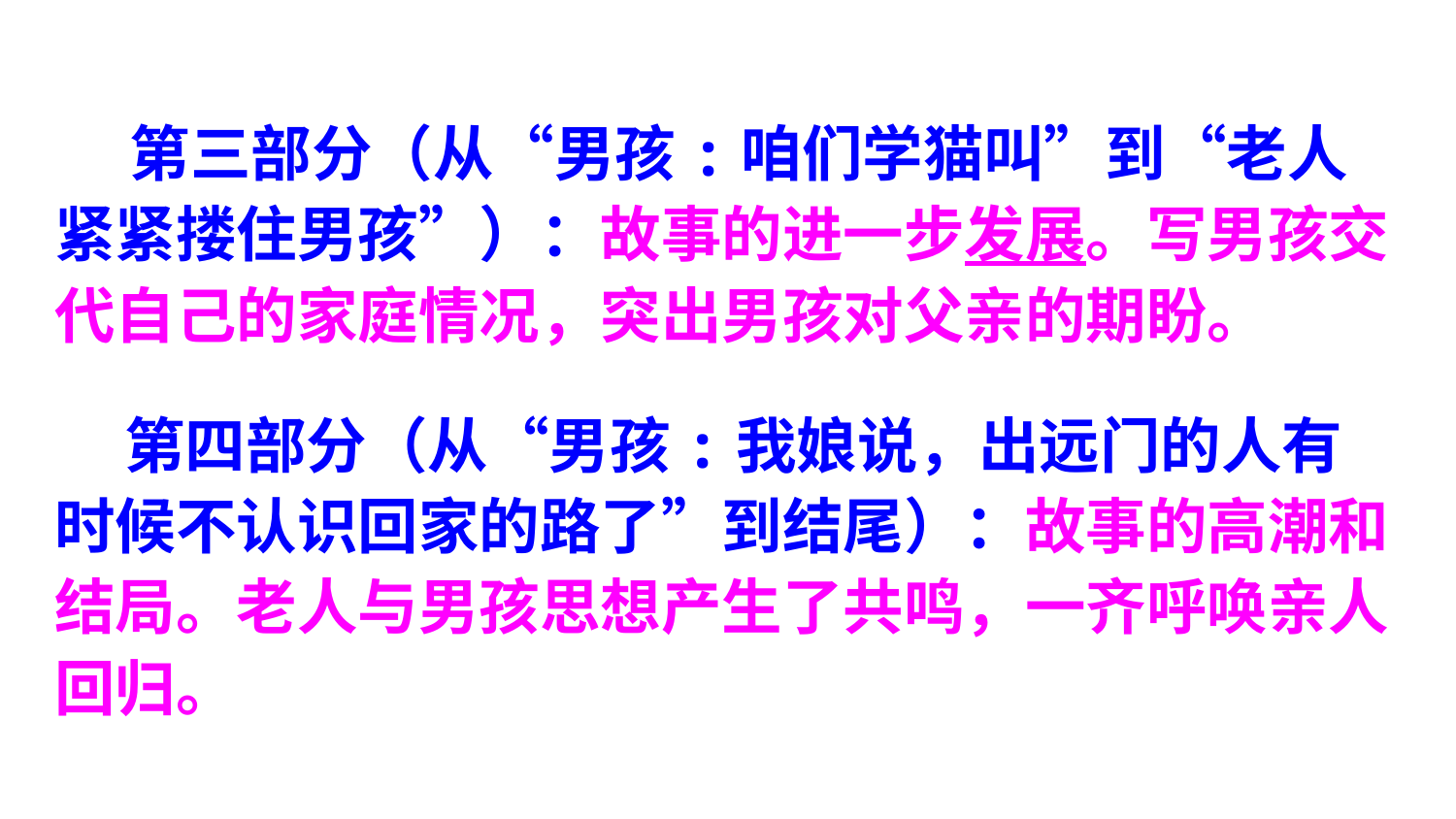

第三部分（从“男孩:咱们学猫叫”到“老人紧紧搂住男孩”）：故事的进一步发展。写男孩交代自己的家庭情况，突出男孩对父亲的期盼。
    第四部分（从“男孩:我娘说，出远门的人有时候不认识回家的路了”到结尾）：故事的高潮和结局。老人与男孩思想产生了共鸣，一齐呼唤亲人回归。